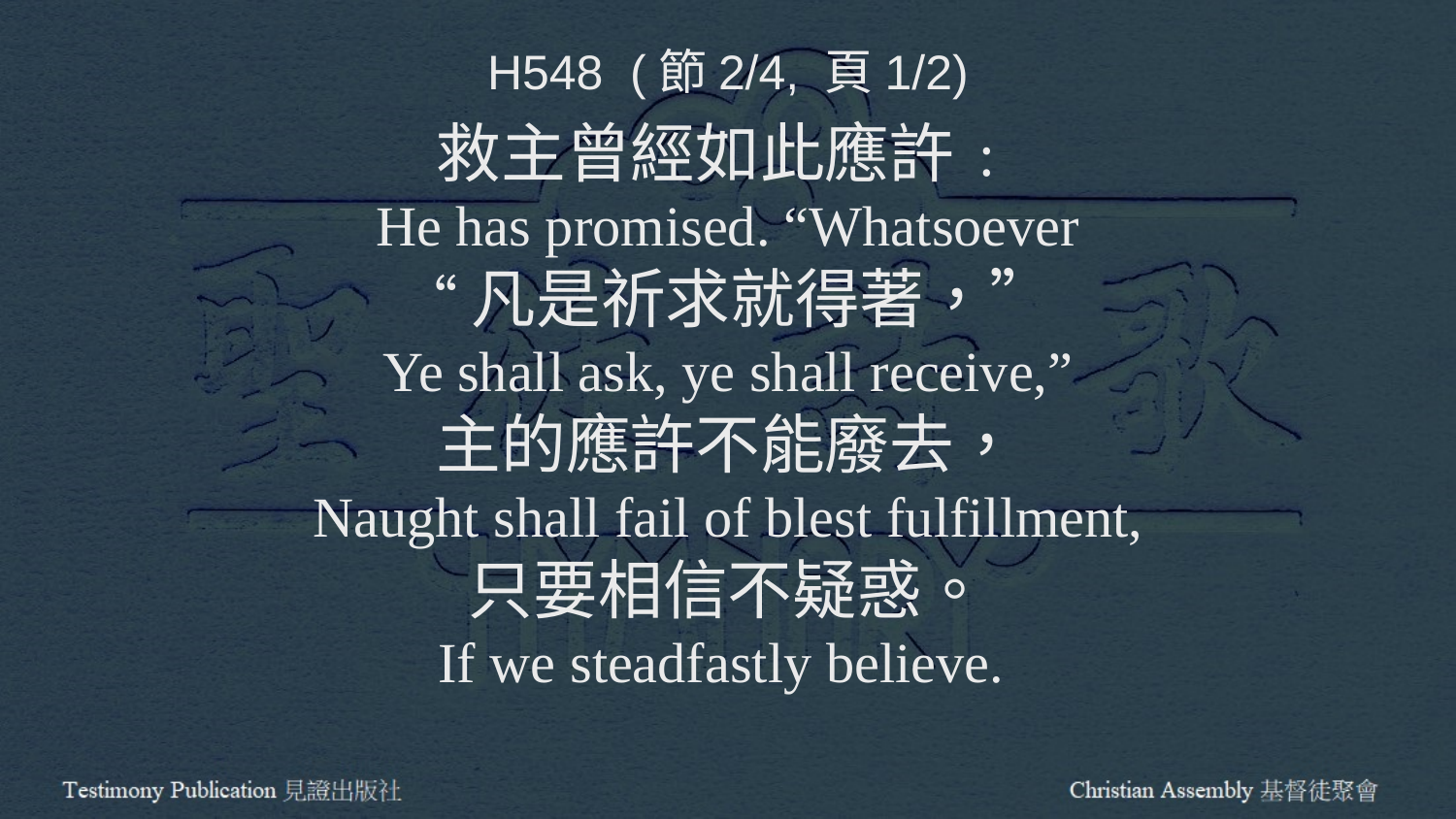

H548  (節2/4, 頁1/2)
救主曾經如此應許﹕
He has promised. “Whatsoever
“凡是祈求就得著，”
Ye shall ask, ye shall receive,”
主的應許不能廢去，
Naught shall fail of blest fulfillment,
只要相信不疑惑。
If we steadfastly believe.